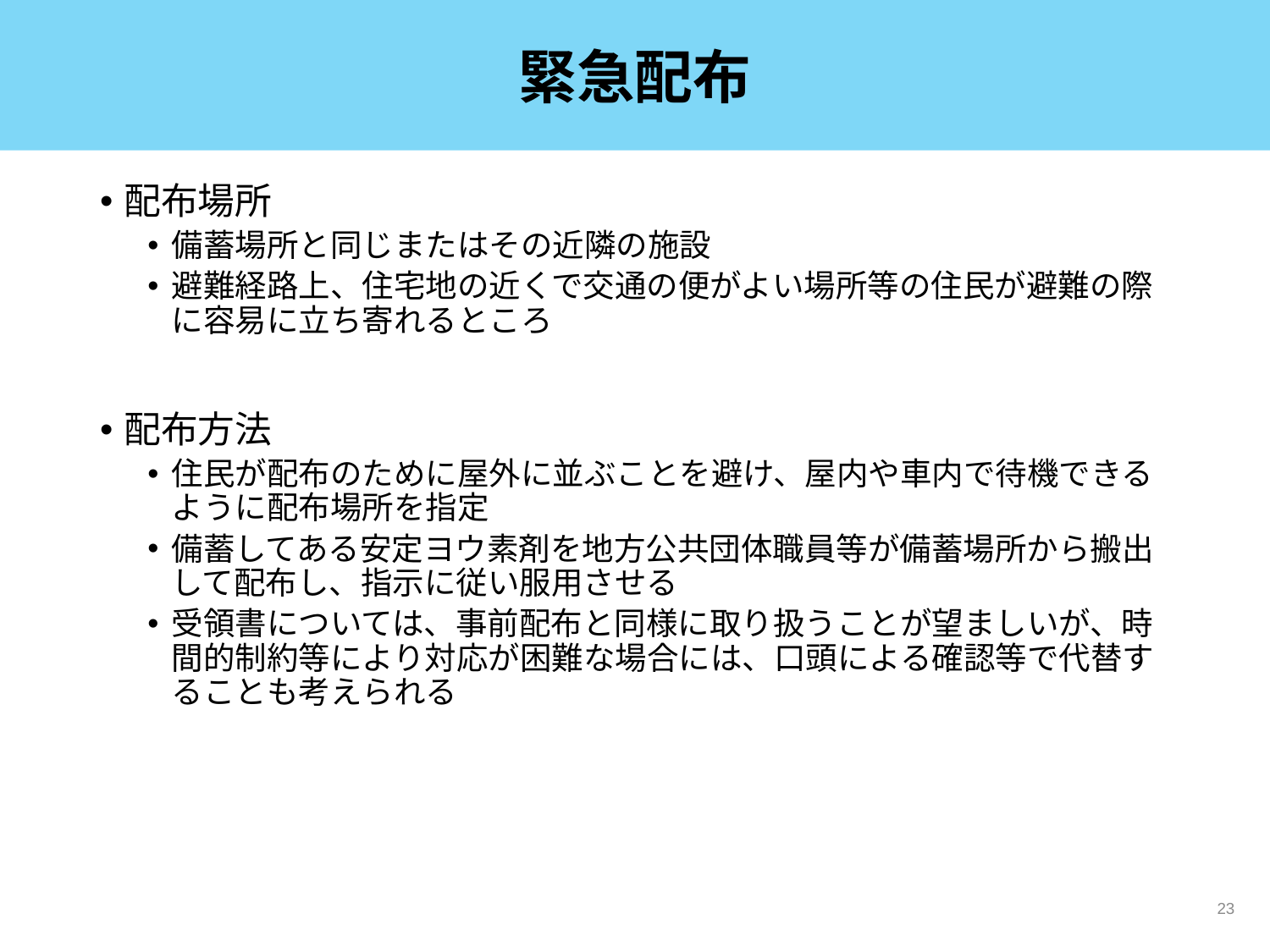

# 緊急配布
配布場所
備蓄場所と同じまたはその近隣の施設
避難経路上、住宅地の近くで交通の便がよい場所等の住民が避難の際に容易に立ち寄れるところ

配布方法
住民が配布のために屋外に並ぶことを避け、屋内や車内で待機できるように配布場所を指定
備蓄してある安定ヨウ素剤を地方公共団体職員等が備蓄場所から搬出して配布し、指示に従い服用させる
受領書については、事前配布と同様に取り扱うことが望ましいが、時間的制約等により対応が困難な場合には、口頭による確認等で代替することも考えられる
23